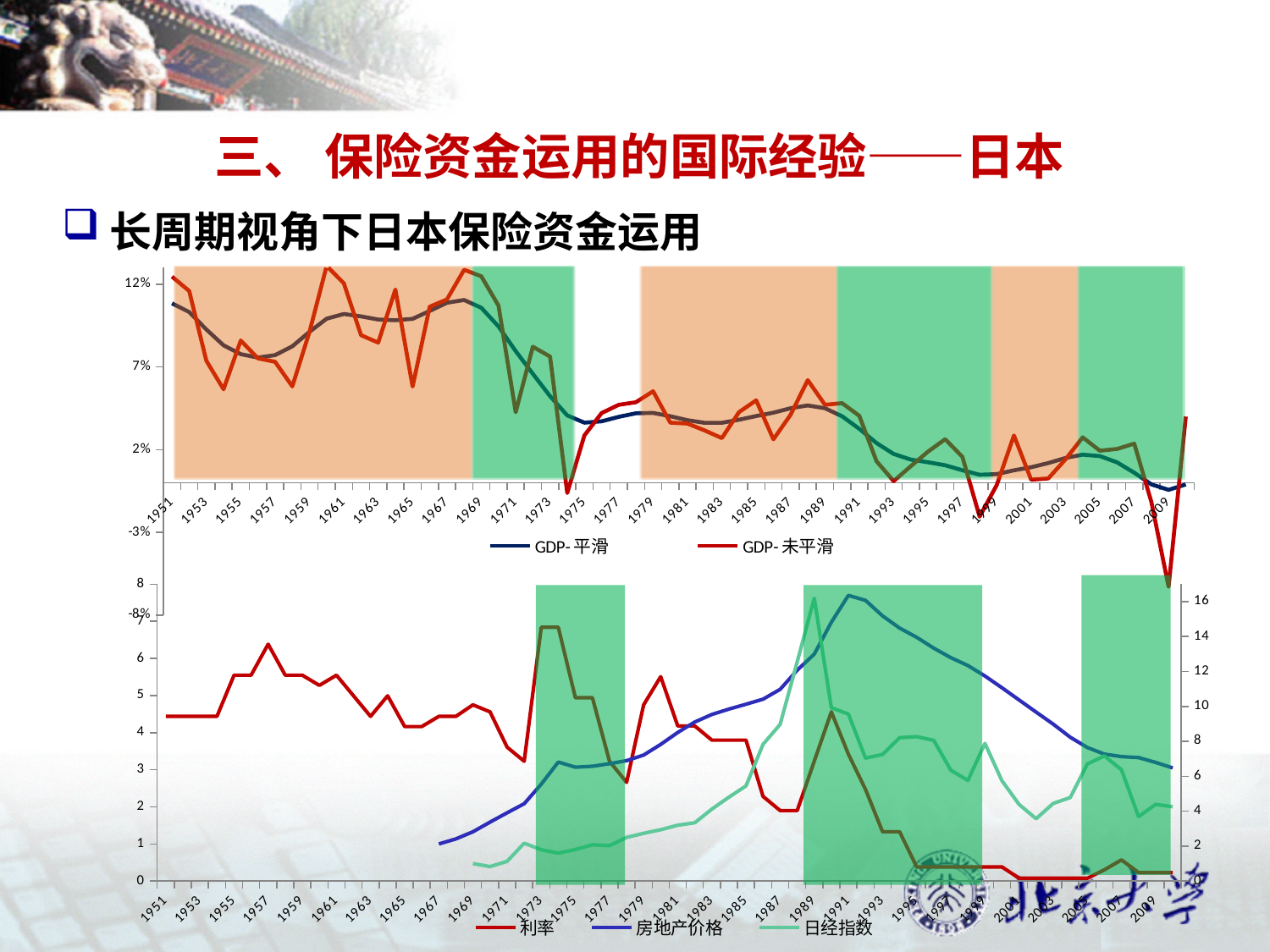

三、 保险资金运用的国际经验——日本
长周期视角下日本保险资金运用

### Chart

| Category |  |  |
|---|---|---|
| 1951 | 0.108431814193614 | 0.124615129099434 |
| 1952 | 0.10318539643217912 | 0.11589625910232093 |
| 1953 | 0.0926349423890839 | 0.07368496065316754 |
| 1954 | 0.08306745353842997 | 0.05653427138346601 |
| 1955 | 0.0777403405720748 | 0.08598710395362086 |
| 1956 | 0.07566022161572591 | 0.07519151151548199 |
| 1957 | 0.0771552603035551 | 0.07311505649066176 |
| 1958 | 0.08247998481122014 | 0.0582568774485579 |
| 1959 | 0.09124008166581252 | 0.09120380083515499 |
| 1960 | 0.0991724398246226 | 0.13103086837061867 |
| 1961 | 0.102007535178414 | 0.1205914690487746 |
| 1962 | 0.10056825324601386 | 0.0892217048649257 |
| 1963 | 0.09865227391769577 | 0.08470323429911518 |
| 1964 | 0.0982383565643771 | 0.11677190482797761 |
| 1965 | 0.09907289673013975 | 0.05816314609491924 |
| 1966 | 0.10387215290876912 | 0.10642559724091577 |
| 1967 | 0.10881272011722802 | 0.11082072944929379 |
| 1968 | 0.11047564890707202 | 0.12875862658985887 |
| 1969 | 0.105759954611105 | 0.12478319802026472 |
| 1970 | 0.0944965487369977 | 0.10706849265837225 |
| 1971 | 0.07956275005464049 | 0.04265645162599312 |
| 1972 | 0.06585242953600871 | 0.08222739408280356 |
| 1973 | 0.052361418144333996 | 0.07628904536202576 |
| 1974 | 0.040701158117085696 | -0.0062189262516372254 |
| 1975 | 0.0363132647886417 | 0.02862301390174227 |
| 1976 | 0.0371351681946446 | 0.04213326142380901 |
| 1977 | 0.0398701760045548 | 0.04713244743872392 |
| 1978 | 0.042015968976688814 | 0.048676456272511485 |
| 1979 | 0.0422269997086359 | 0.05532570617394318 |
| 1980 | 0.040227165761713646 | 0.03633364322957926 |
| 1981 | 0.03783204474385986 | 0.0357806023979963 |
| 1982 | 0.036228867741134804 | 0.0316329785289342 |
| 1983 | 0.03627973868058469 | 0.026998094216230437 |
| 1984 | 0.0381061426506714 | 0.04269381752065415 |
| 1985 | 0.040344806550965076 | 0.04983506805261674 |
| 1986 | 0.04236747445692895 | 0.02626368364441368 |
| 1987 | 0.0450587213958679 | 0.0410703097816387 |
| 1988 | 0.046732326481983714 | 0.06206791301030207 |
| 1989 | 0.045068673406135934 | 0.047149097597424895 |
| 1990 | 0.0402069736220673 | 0.04814755859035433 |
| 1991 | 0.0326114508385393 | 0.04046073762708093 |
| 1992 | 0.024009212984782292 | 0.013010817181660753 |
| 1993 | 0.01738953585586032 | 0.0009990932390411358 |
| 1994 | 0.013980221169272533 | 0.010007846615014861 |
| 1995 | 0.012386744905579896 | 0.01881656088426076 |
| 1996 | 0.0105777476582606 | 0.0263728736395086 |
| 1997 | 0.00754799083589928 | 0.015635665931918123 |
| 1998 | 0.00482379622175916 | -0.020488679103415192 |
| 1999 | 0.005219807065359674 | -0.0014101078210862093 |
| 2000 | 0.007498859220738553 | 0.02860139431235065 |
| 2001 | 0.009364619411476276 | 0.001843894833794879 |
| 2002 | 0.011896936885834698 | 0.0026225702934743645 |
| 2003 | 0.014965321786240203 | 0.0141354027370868 |
| 2004 | 0.01695177435338518 | 0.027442620967663686 |
| 2005 | 0.016099843342163005 | 0.019340925375305556 |
| 2006 | 0.0123247936109267 | 0.020394692472756052 |
| 2007 | 0.006053915083282391 | 0.02362841018036411 |
| 2008 | -0.0009934692949120738 | -0.011652886252904731 |
| 2009 | -0.004290662991123887 | -0.06287582274953918 |
| 2010 | -0.00102401438563409 | 0.04000000000000006 |

### Chart

| Category |  |  |  |
|---|---|---|---|
| 1951 | 4.437689969604882 | None | None |
| 1952 | 4.437689969604882 | None | None |
| 1953 | 4.437689969604882 | None | None |
| 1954 | 4.437689969604882 | None | None |
| 1955 | 5.5471124620060746 | None | None |
| 1956 | 5.5471124620060746 | None | None |
| 1957 | 6.382978723404255 | None | None |
| 1958 | 5.5471124620060746 | None | None |
| 1959 | 5.5471124620060746 | None | None |
| 1960 | 5.27355623100304 | None | None |
| 1961 | 5.5471124620060746 | None | None |
| 1962 | 4.9924012158054705 | None | None |
| 1963 | 4.437689969604882 | None | None |
| 1964 | 4.9924012158054705 | None | None |
| 1965 | 4.1641337386017865 | None | None |
| 1966 | 4.1641337386017865 | None | None |
| 1967 | 4.437689969604882 | 1.0 | None |
| 1968 | 4.437689969604882 | 1.1354166666666667 | None |
| 1969 | 4.749240121580594 | 1.328125 | 1.0 |
| 1970 | 4.559270516717326 | 1.5885416666666667 | 0.8269929458767714 |
| 1971 | 3.6094224924012157 | 1.8385416666666665 | 1.1293838566702041 |
| 1972 | 3.2294832826747752 | 2.08333333333334 | 2.1674012110618652 |
| 1973 | 6.8389057750759745 | 2.609375 | 1.7923715587739562 |
| 1974 | 6.8389057750759745 | 3.20833333333334 | 1.5968246041159389 |
| 1975 | 4.939209726443821 | 3.0677083333333335 | 1.8070457997794278 |
| 1976 | 4.939209726443821 | 3.09375 | 2.0770543313148973 |
| 1977 | 3.2294832826747752 | 3.1614583333333157 | 2.024928730465905 |
| 1978 | 2.6595744680851072 | 3.2447916666666927 | 2.4978046902636377 |
| 1979 | 4.749240121580594 | 3.3958333333333157 | 2.734032503069272 |
| 1980 | 5.509118541033435 | 3.682291666666669 | 2.939480200595127 |
| 1981 | 4.179331306990881 | 4.005208333333366 | 3.1969702644776 |
| 1982 | 4.179331306990881 | 4.286458333333364 | 3.3363172898849283 |
| 1983 | 3.79939209726444 | 4.489583333333366 | 4.117535426680762 |
| 1984 | 3.79939209726444 | 4.635416666666628 | 4.803712258359865 |
| 1985 | 3.79939209726444 | 4.765625 | 5.4448592296647735 |
| 1986 | 2.279635258358663 | 4.901041666666671 | 7.832636244459705 |
| 1987 | 1.8996960486322179 | 5.166666666666667 | 8.974342967725823 |
| 1988 | 1.8996960486322179 | 5.682291666666667 | 12.551345277483026 |
| 1989 | 3.2294832826747752 | 6.1145833333333295 | 16.195713423642758 |
| 1990 | 4.559270516717326 | 6.973958333333366 | 9.925176353080722 |
| 1991 | 3.419452887537994 | 7.697916666666599 | 9.565212143912438 |
| 1992 | 2.4696048632218837 | 7.562499999999996 | 7.043698108496193 |
| 1993 | 1.329787234042554 | 7.145833333333333 | 7.2485756497492355 |
| 1994 | 1.329787234042554 | 6.817708333333334 | 8.208194435774166 |
| 1995 | 0.37993920972644596 | 6.567708333333333 | 8.268576898266675 |
| 1996 | 0.37993920972644596 | 6.276041666666671 | 8.057660694591839 |
| 1997 | 0.37993920972644596 | 6.020833333333333 | 6.35026739080675 |
| 1998 | 0.37993920972644596 | 5.807291666666667 | 5.760729966498117 |
| 1999 | 0.37993920972644596 | 5.526041666666667 | 7.8799508916495 |
| 2000 | 0.37993920972644596 | 5.208333333333366 | 5.737224545851801 |
| 2001 | 0.07598784194528883 | 4.880208333333366 | 4.387548119940904 |
| 2002 | 0.07598784194528883 | 4.552083333333334 | 3.570322741744181 |
| 2003 | 0.07598784194528883 | 4.229166666666667 | 4.443323553280481 |
| 2004 | 0.07598784194528883 | 3.8749999999999987 | 4.781305533012882 |
| 2005 | 0.07598784194528883 | 3.5989583333333153 | 6.705133487317148 |
| 2006 | 0.3039513677811567 | 3.4218749999999987 | 7.168916078823016 |
| 2007 | 0.5699088145896699 | 3.354166666666667 | 6.370676488336772 |
| 2008 | 0.2279635258358663 | 3.328125 | 3.6871048962690316 |
| 2009 | 0.2279635258358663 | 3.197916666666669 | 4.3891378987452345 |
| 2010 | 0.2279635258358663 | 3.0468749999999987 | 4.2569948186528475 |